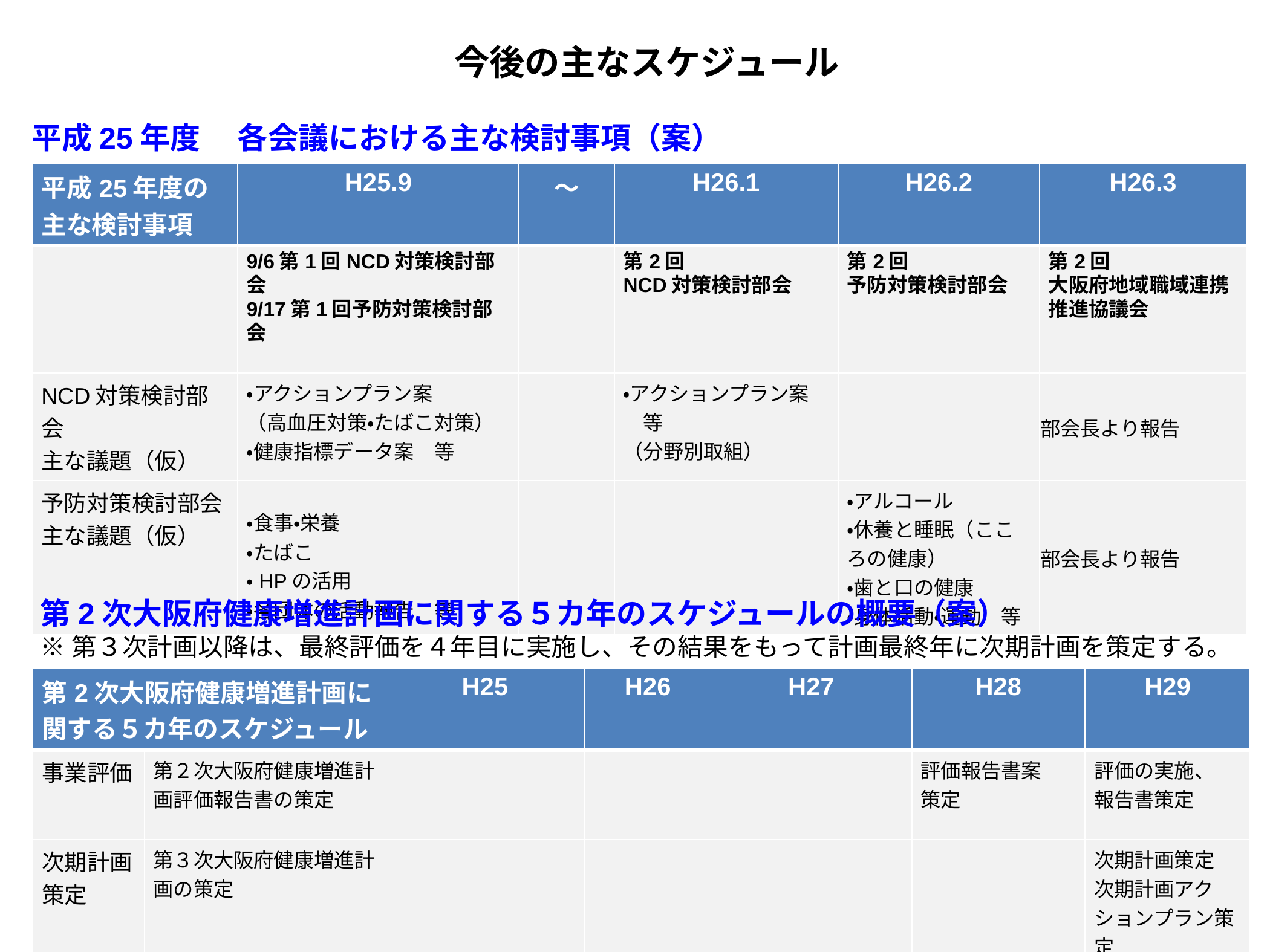

# 今後の主なスケジュール 平成25年度 　各会議における主な検討事項（案）
| 平成25年度の主な検討事項 | H25.9 | ～ | H26.1 | H26.2 | H26.3 |
| --- | --- | --- | --- | --- | --- |
|  | 9/6第1回NCD対策検討部会 9/17第1回予防対策検討部会 |  | 第2回 NCD対策検討部会 | 第2回 予防対策検討部会 | 第2回 大阪府地域職域連携 推進協議会 |
| NCD対策検討部会 主な議題（仮） | ・アクションプラン案 （高血圧対策・たばこ対策） ・健康指標データ案　等 |  | ・アクションプラン案　等 （分野別取組） |  | 部会長より報告 |
| 予防対策検討部会 主な議題（仮） | ・食事・栄養 ・たばこ ・HPの活用 ・各団体の活動報告　等 |  |  | ・アルコール ・休養と睡眠（こころの健康） ・歯と口の健康 ・身体活動・運動　等 | 部会長より報告 |

第2次大阪府健康増進計画に関する５カ年のスケジュールの概要（案）
※第３次計画以降は、最終評価を４年目に実施し、その結果をもって計画最終年に次期計画を策定する。

| 第2次大阪府健康増進計画に関する５カ年のスケジュール |  | H25 | H26 | H27 | H28 | H29 |
| --- | --- | --- | --- | --- | --- | --- |
| 事業評価 | 第２次大阪府健康増進計画評価報告書の策定 |  |  |  | 評価報告書案 策定 | 評価の実施、 報告書策定 |
| 次期計画策定 | 第３次大阪府健康増進計画の策定 |  |  |  |  | 次期計画策定 次期計画アクションプラン策定 |